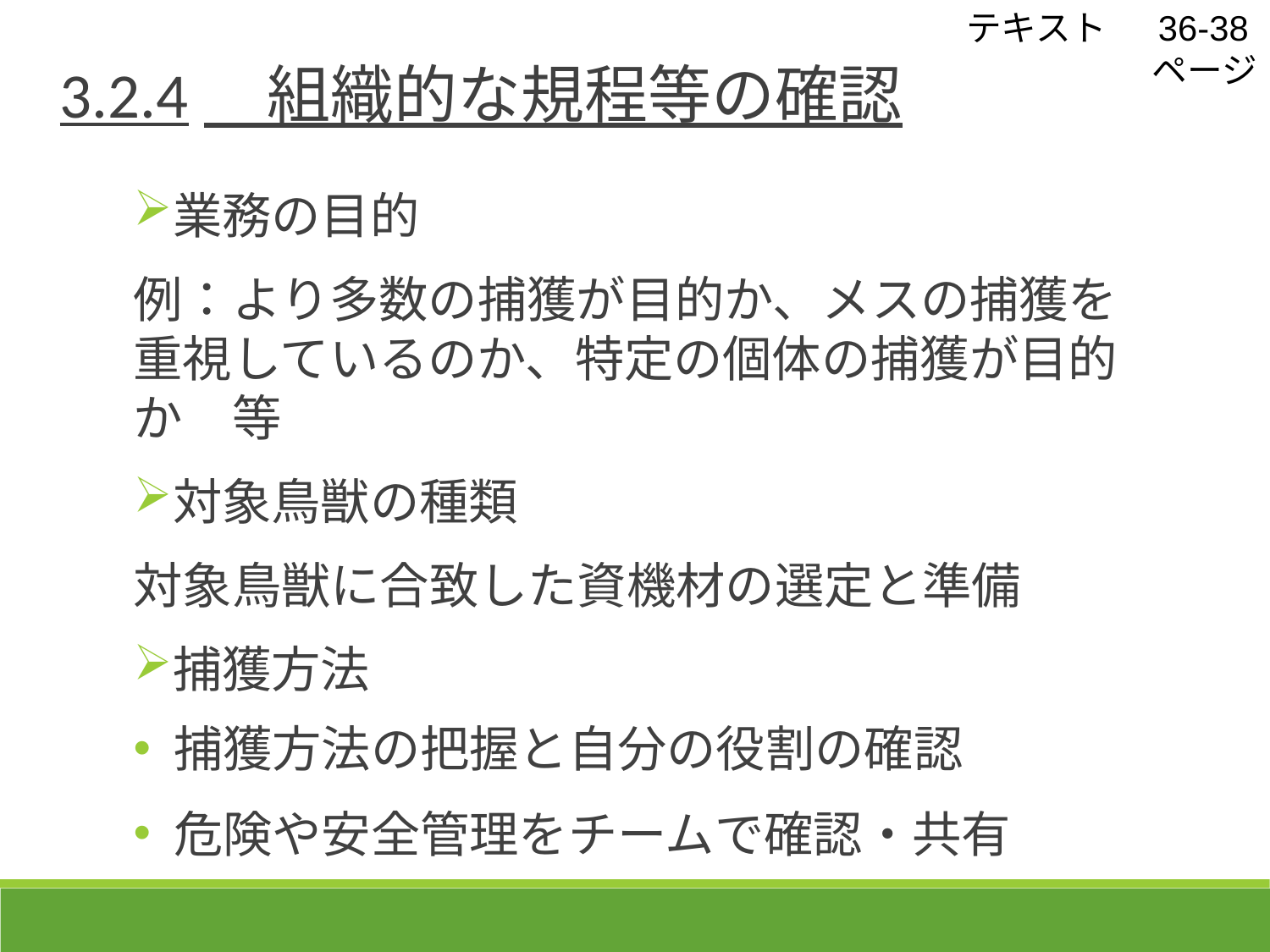

テキスト　 36-38ページ
3.2.4　組織的な規程等の確認
業務の目的
例：より多数の捕獲が目的か、メスの捕獲を重視しているのか、特定の個体の捕獲が目的か　等
対象鳥獣の種類
対象鳥獣に合致した資機材の選定と準備
捕獲方法
 捕獲方法の把握と自分の役割の確認
 危険や安全管理をチームで確認・共有